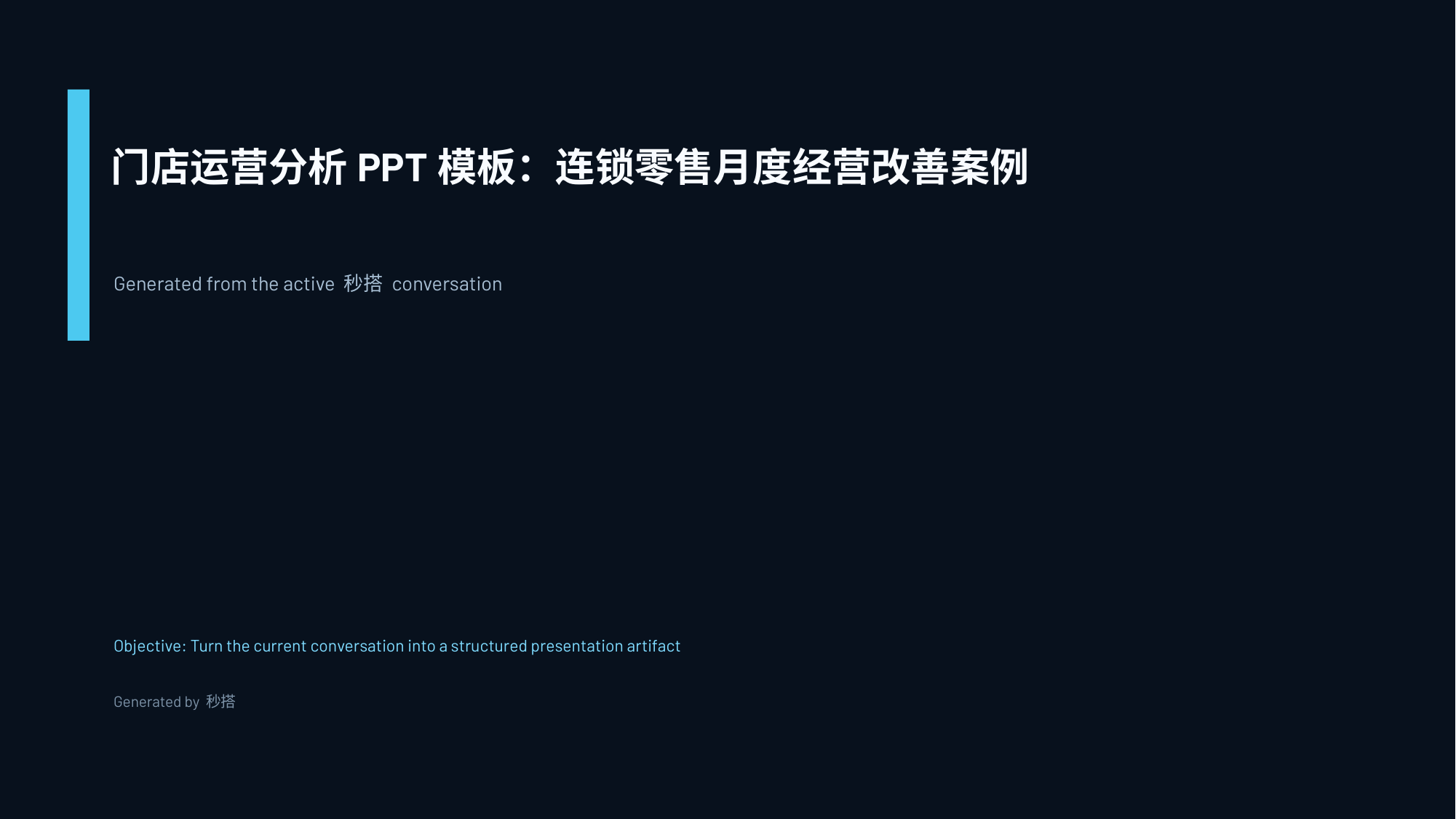

门店运营分析PPT模板：连锁零售月度经营改善案例
Generated from the active 秒搭 conversation
Objective: Turn the current conversation into a structured presentation artifact
Generated by 秒搭